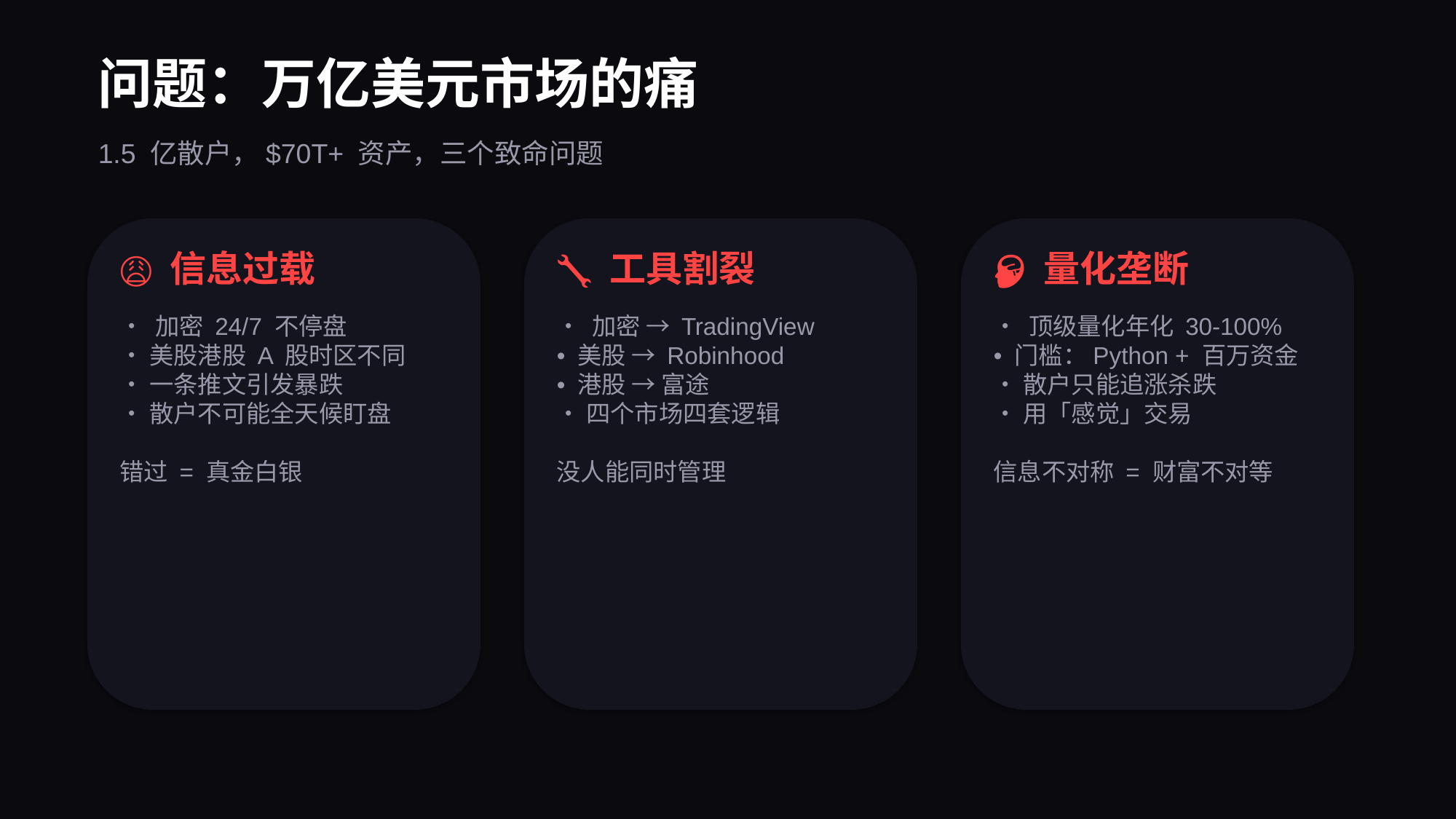

问题：万亿美元市场的痛
1.5 亿散户，$70T+ 资产，三个致命问题

😩 信息过载
🔧 工具割裂
🧠 量化垄断
• 加密 24/7 不停盘
• 美股港股 A 股时区不同
• 一条推文引发暴跌
• 散户不可能全天候盯盘
错过 = 真金白银
• 加密 → TradingView
• 美股 → Robinhood
• 港股 → 富途
• 四个市场四套逻辑
没人能同时管理
• 顶级量化年化 30-100%
• 门槛：Python + 百万资金
• 散户只能追涨杀跌
• 用「感觉」交易
信息不对称 = 财富不对等